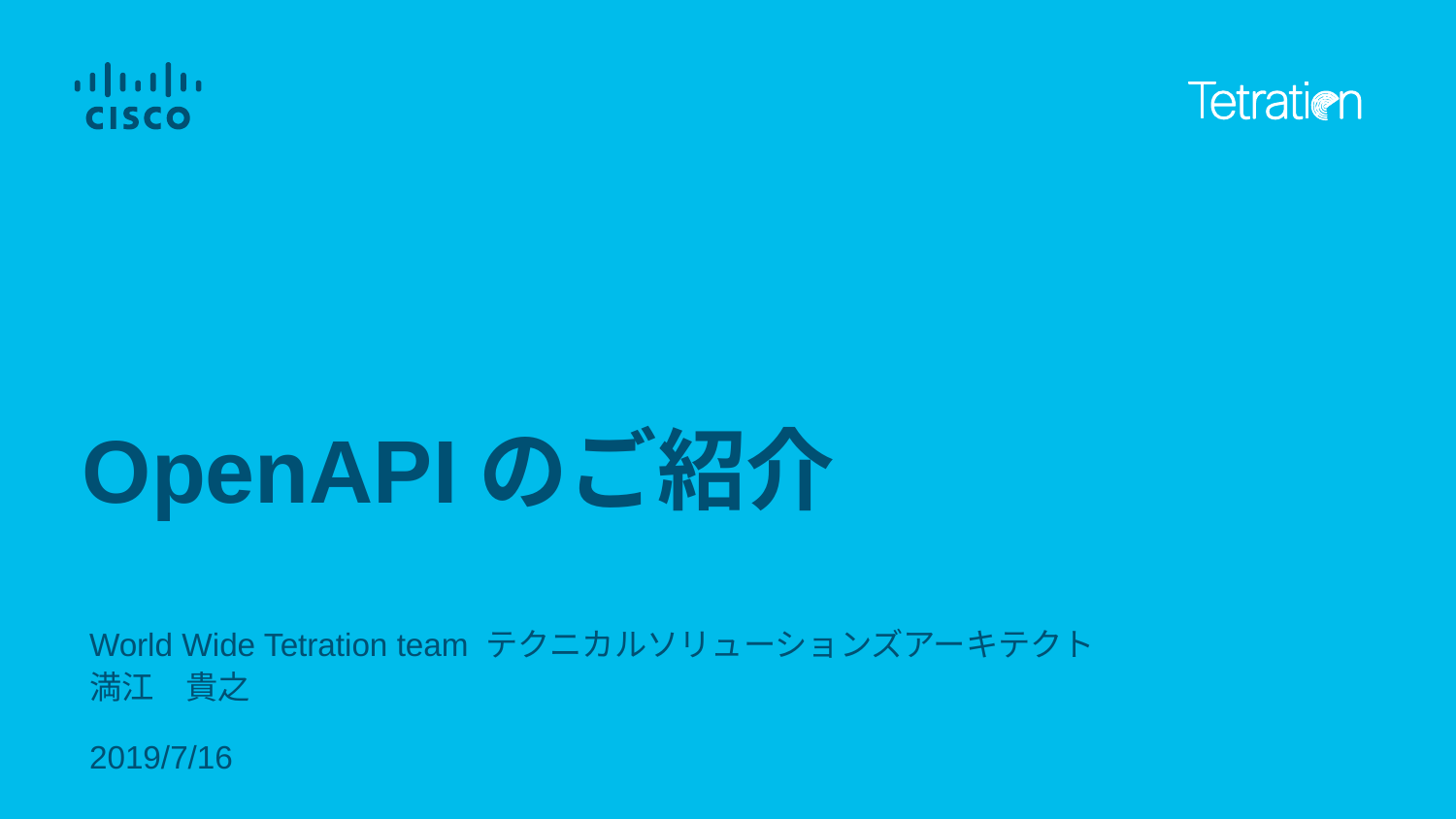

# OpenAPIのご紹介
World Wide Tetration team テクニカルソリューションズアーキテクト
満江　貴之
2019/7/16